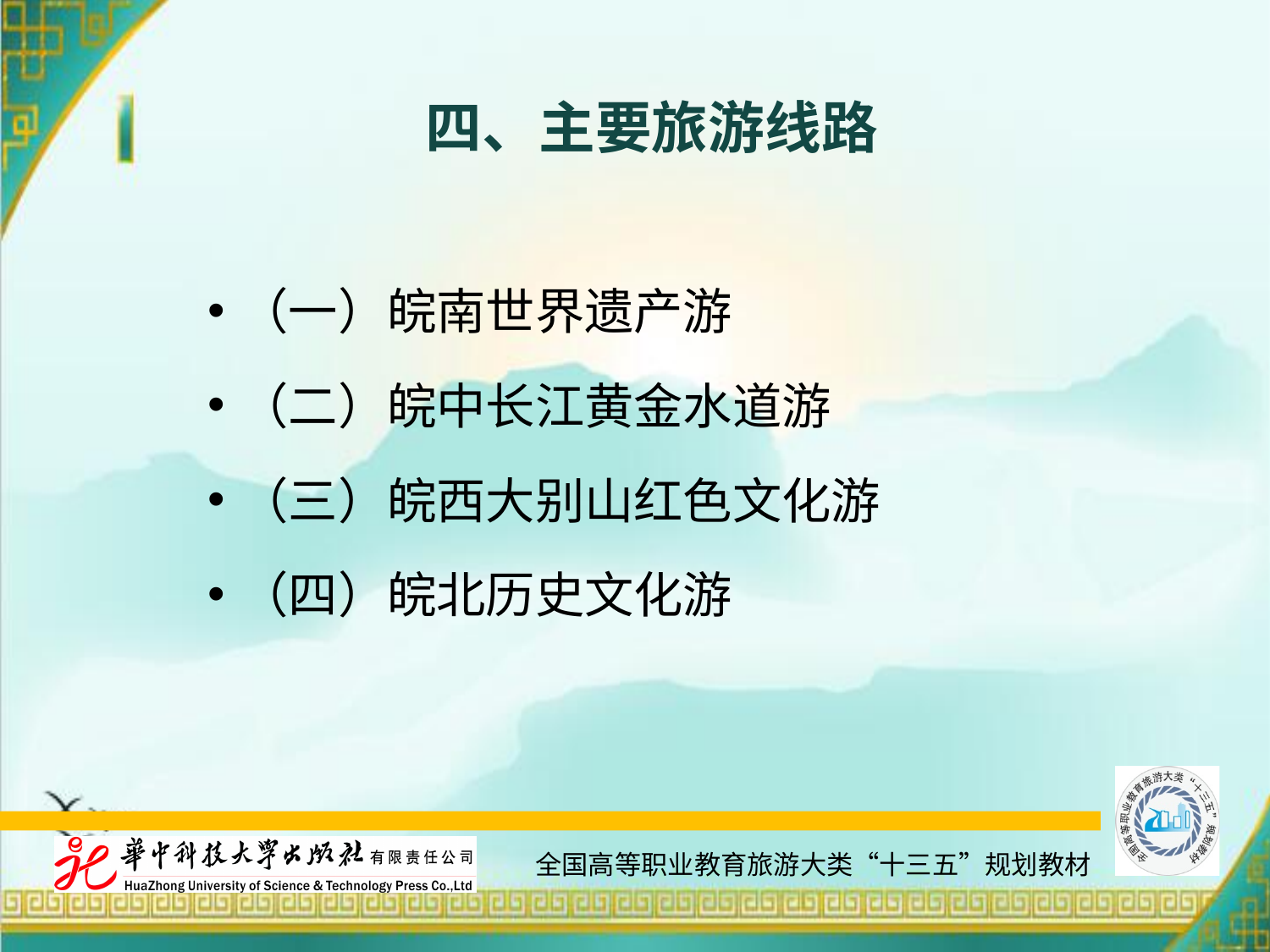

# 四、主要旅游线路
（一）皖南世界遗产游
（二）皖中长江黄金水道游
（三）皖西大别山红色文化游
（四）皖北历史文化游